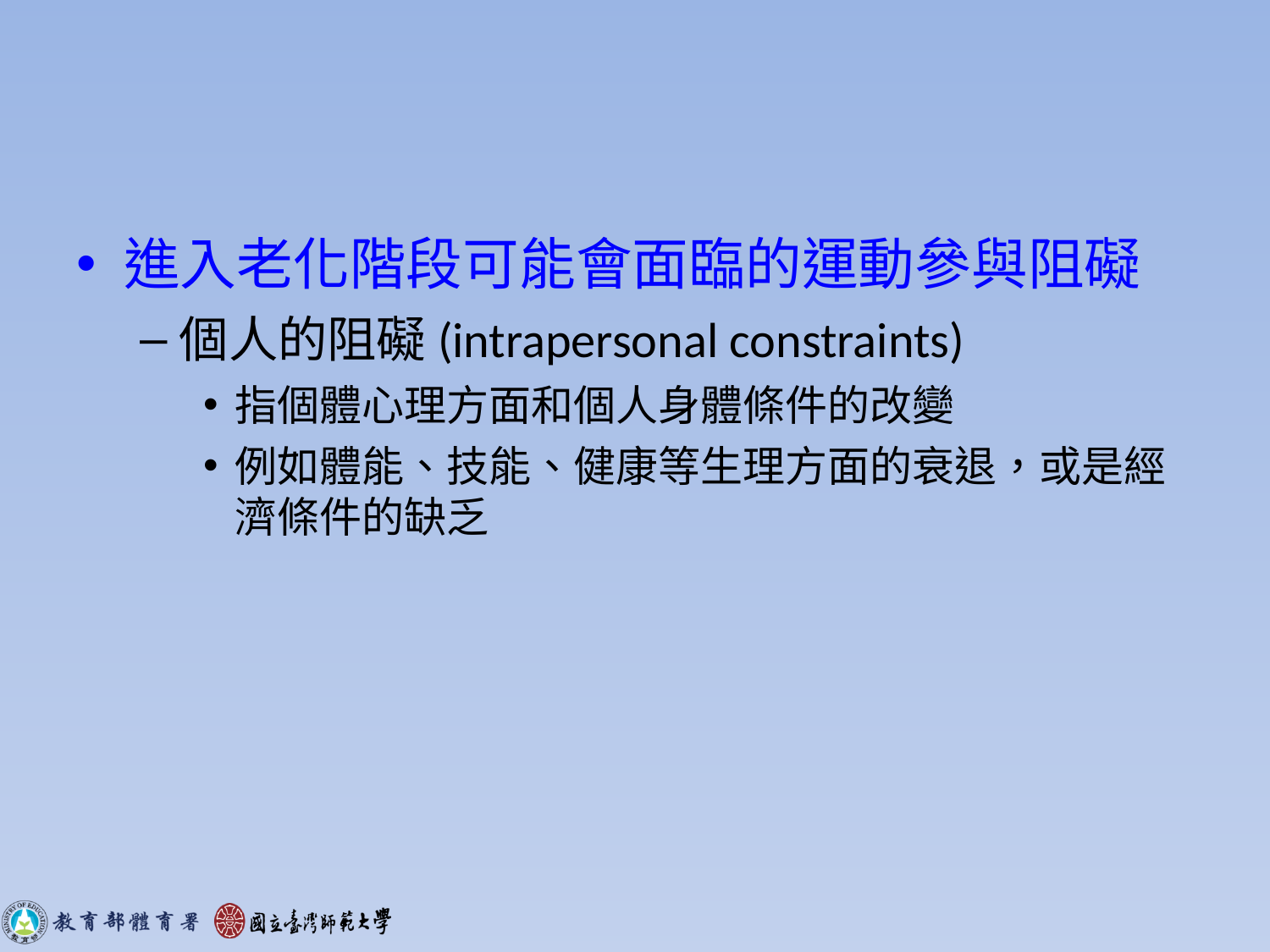

#
進入老化階段可能會面臨的運動參與阻礙
個人的阻礙(intrapersonal constraints)
指個體心理方面和個人身體條件的改變
例如體能、技能、健康等生理方面的衰退，或是經濟條件的缺乏